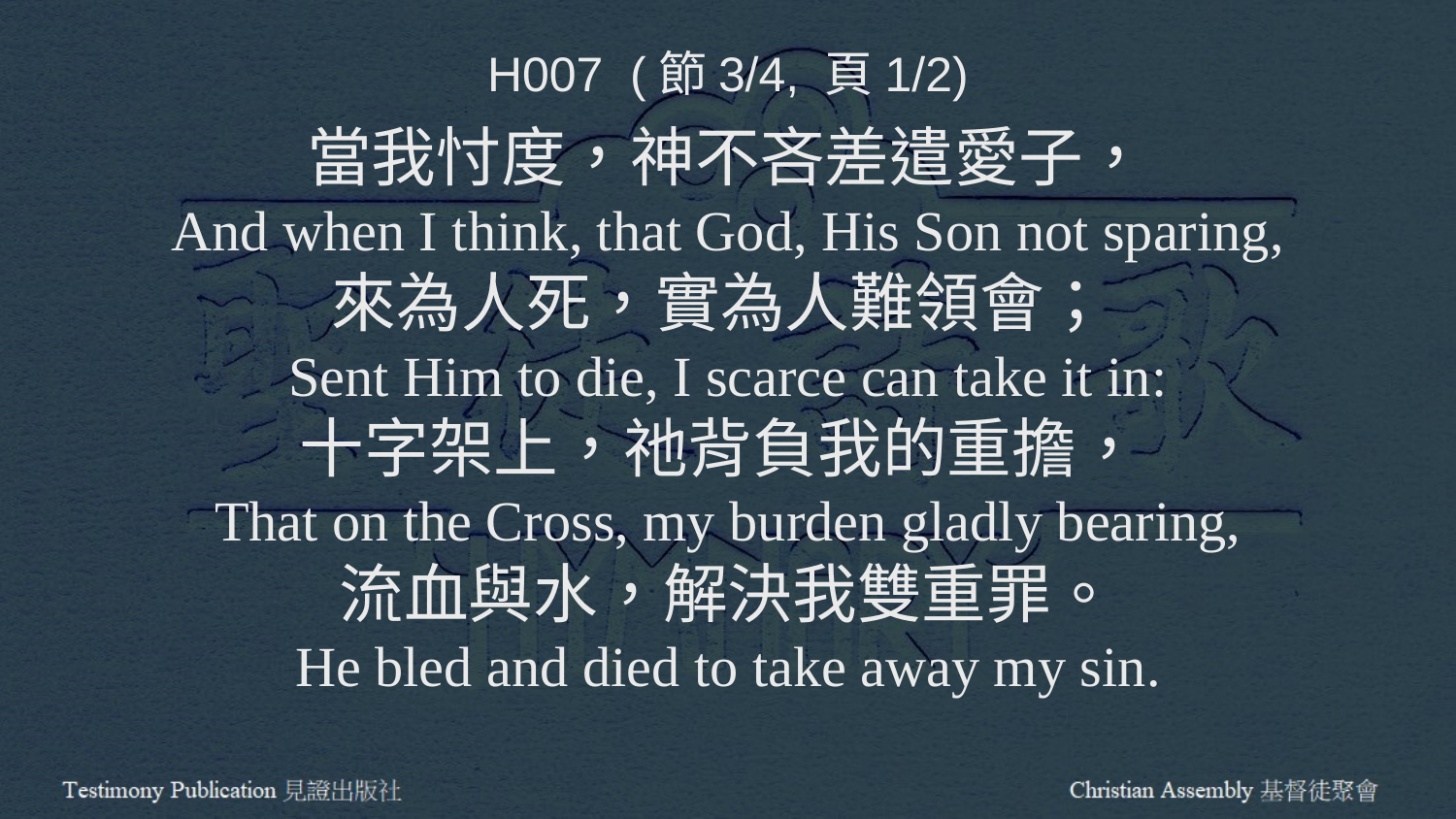

H007  (節3/4, 頁1/2)
當我忖度，神不吝差遣愛子，
And when I think, that God, His Son not sparing,
來為人死，實為人難領會；
Sent Him to die, I scarce can take it in:
十字架上，祂背負我的重擔，
That on the Cross, my burden gladly bearing,
流血與水，解決我雙重罪。
He bled and died to take away my sin.